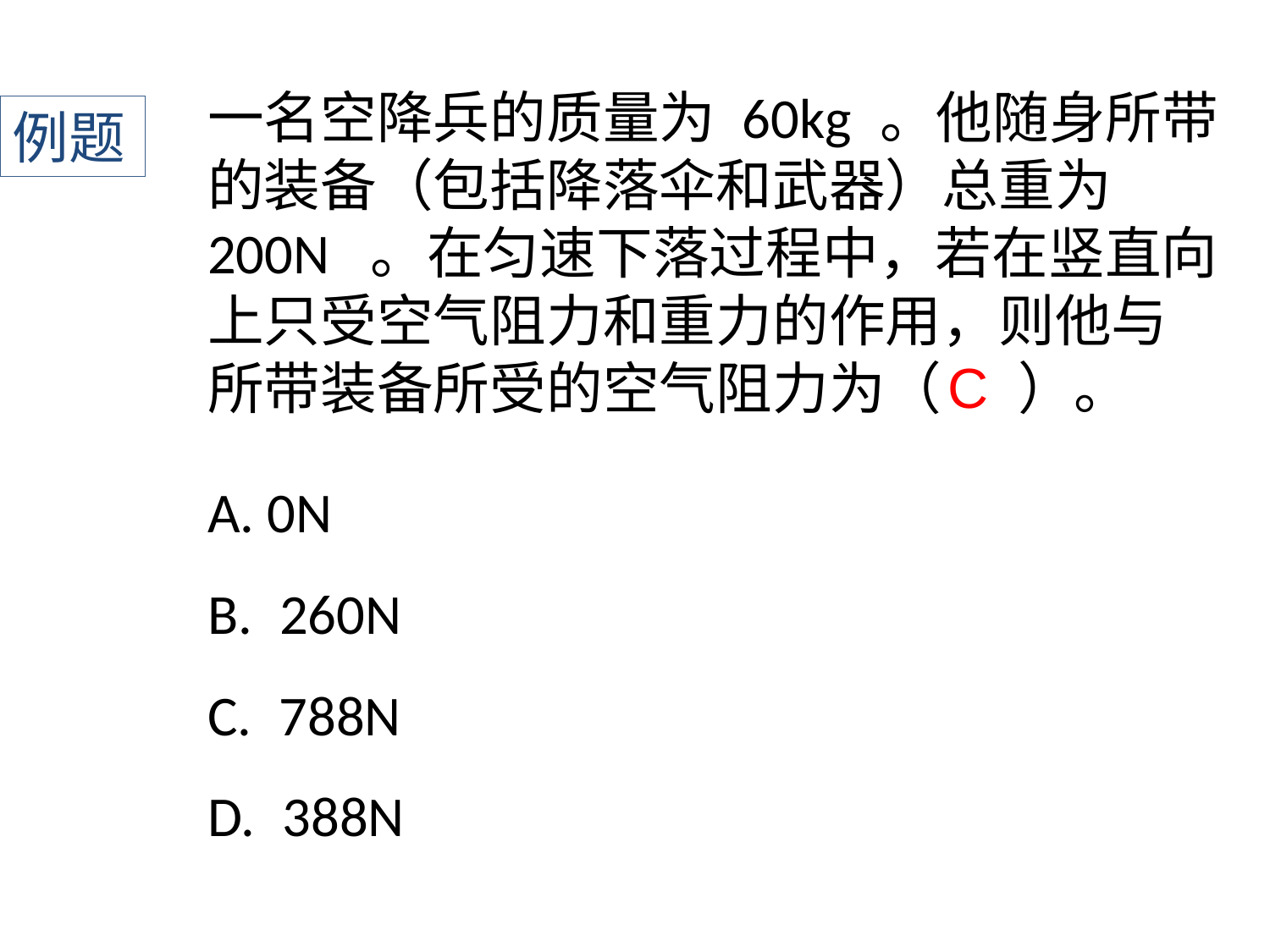

一名空降兵的质量为 60kg﻿﻿﻿﻿﻿﻿﻿﻿﻿﻿﻿﻿﻿﻿﻿﻿ 。他随身所带的装备（包括降落伞和武器）总重为200N ﻿﻿﻿﻿﻿﻿﻿﻿﻿﻿﻿﻿ 。在匀速下落过程中，若在竖直向上只受空气阻力和重力的作用，则他与所带装备所受的空气阻力为（      ）。
例题
C
A. 0N﻿﻿﻿﻿﻿﻿﻿﻿﻿﻿﻿﻿
B. ﻿﻿﻿﻿﻿﻿﻿﻿﻿﻿﻿﻿ 260N
C. ﻿﻿﻿﻿﻿﻿﻿﻿﻿﻿﻿﻿ 788N
﻿D. ﻿﻿﻿﻿﻿﻿﻿﻿﻿﻿﻿﻿ 388N